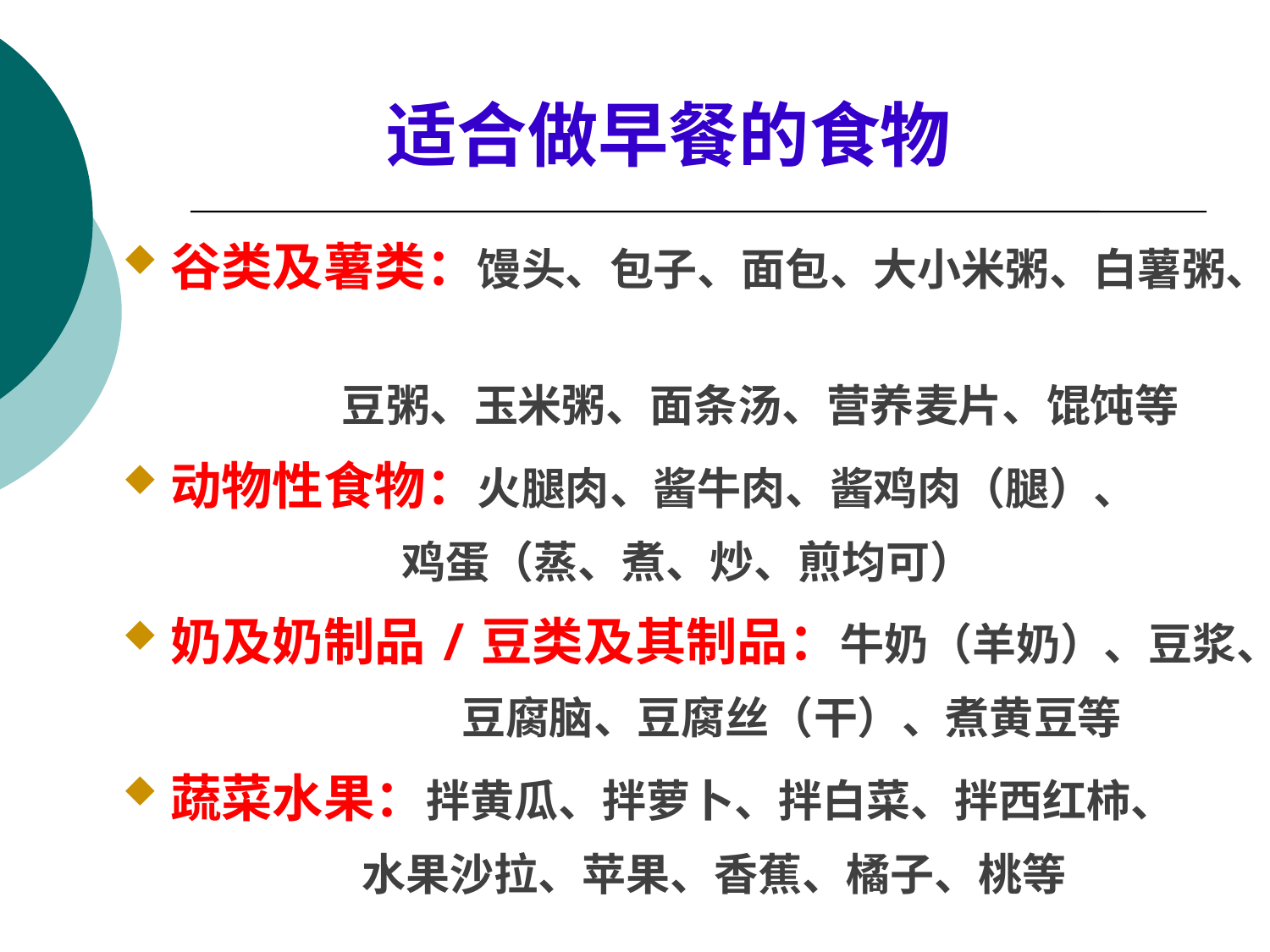

# 适合做早餐的食物
谷类及薯类：馒头、包子、面包、大小米粥、白薯粥、
                     豆粥、玉米粥、面条汤、营养麦片、馄饨等
动物性食物：火腿肉、酱牛肉、酱鸡肉（腿）、
                           鸡蛋（蒸、煮、炒、煎均可）
奶及奶制品/豆类及其制品：牛奶（羊奶）、豆浆、
                                 豆腐脑、豆腐丝（干）、煮黄豆等
蔬菜水果：拌黄瓜、拌萝卜、拌白菜、拌西红柿、
                       水果沙拉、苹果、香蕉、橘子、桃等